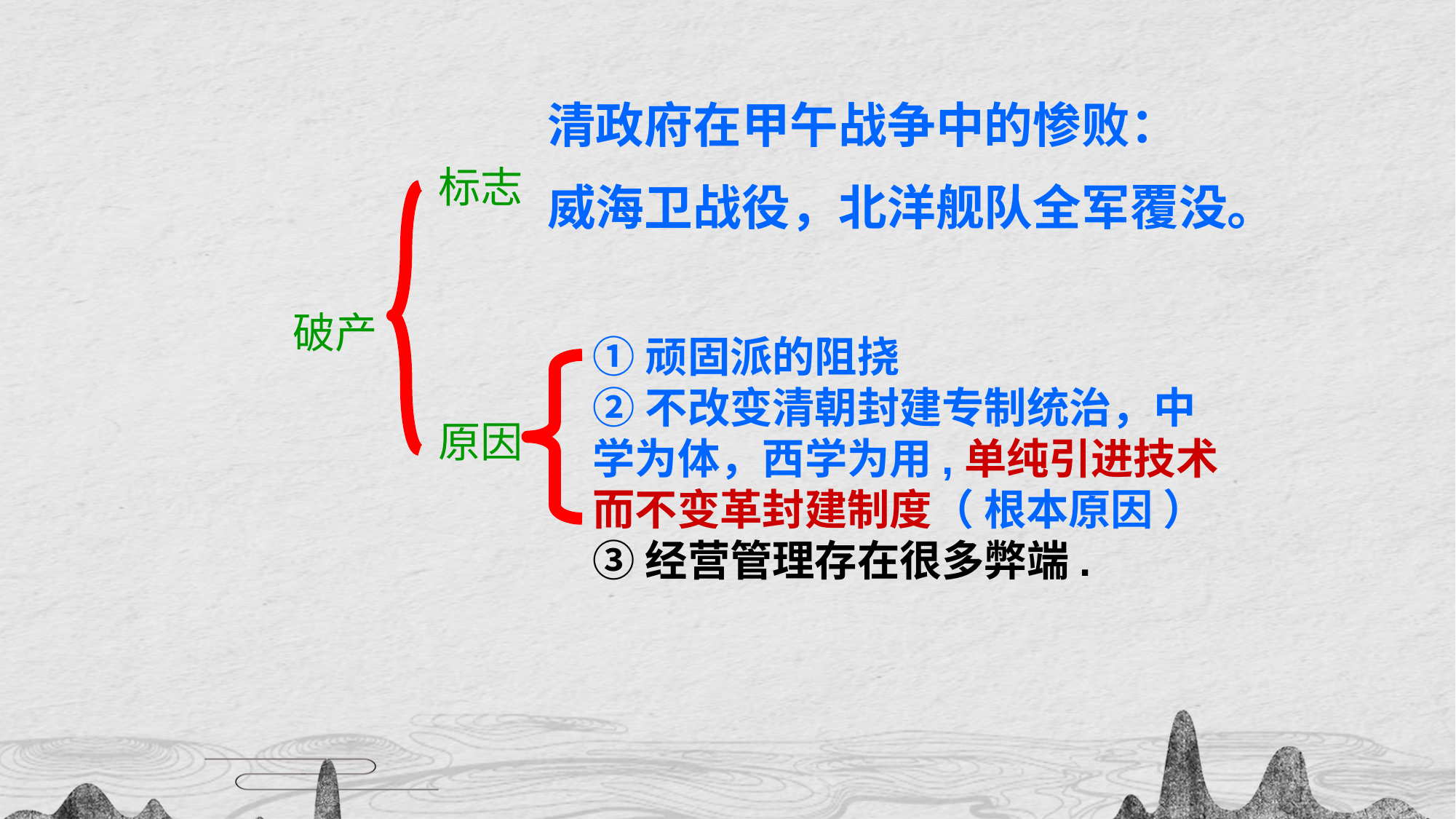

清政府在甲午战争中的惨败：
威海卫战役，北洋舰队全军覆没。
标志

破产
①顽固派的阻挠
②不改变清朝封建专制统治，中学为体，西学为用,单纯引进技术而不变革封建制度（ 根本原因 ）
③经营管理存在很多弊端.

原因